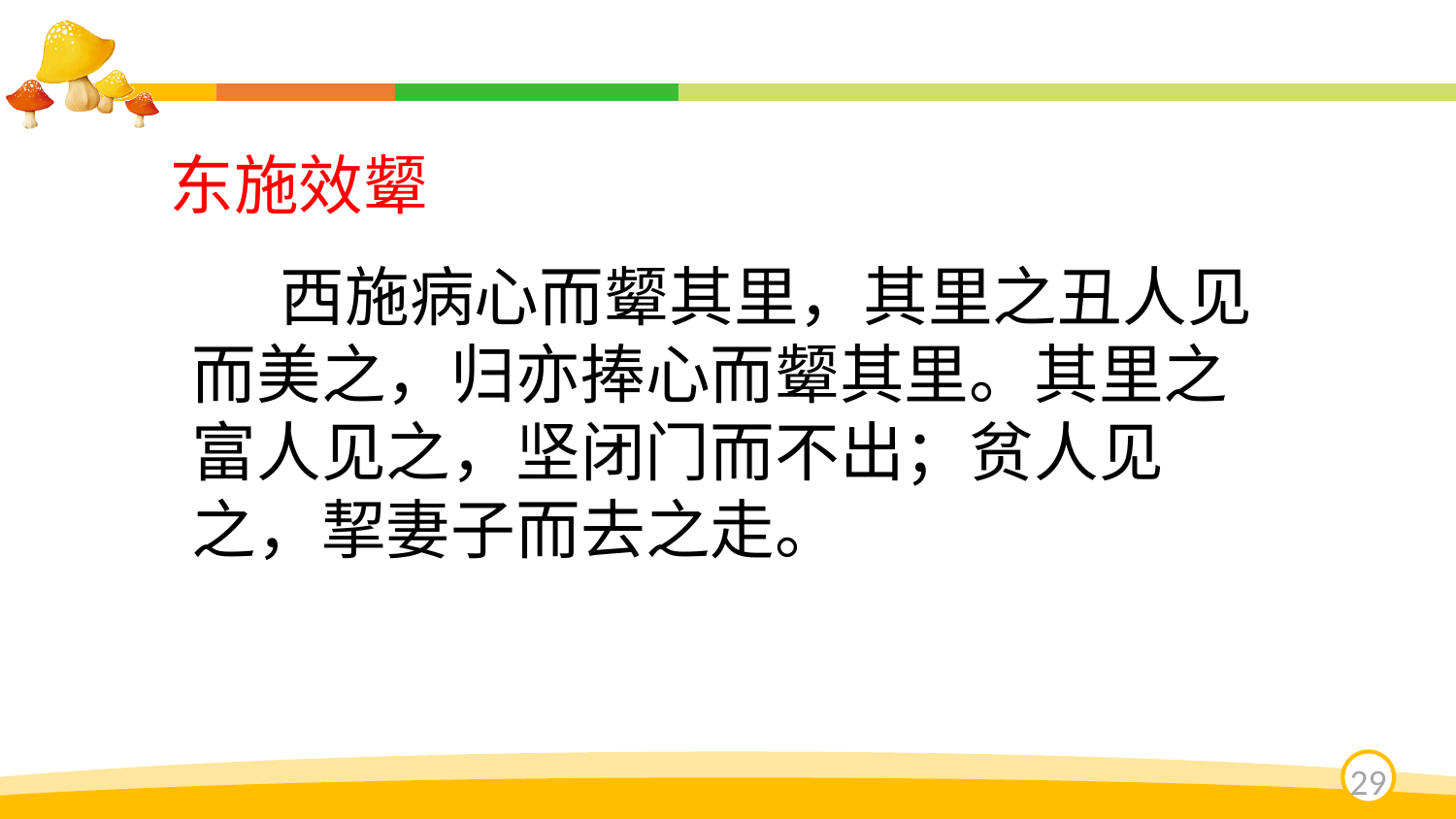

东施效颦
     西施病心而颦其里，其里之丑人见而美之，归亦捧心而颦其里。其里之富人见之，坚闭门而不出；贫人见之，挈妻子而去之走。